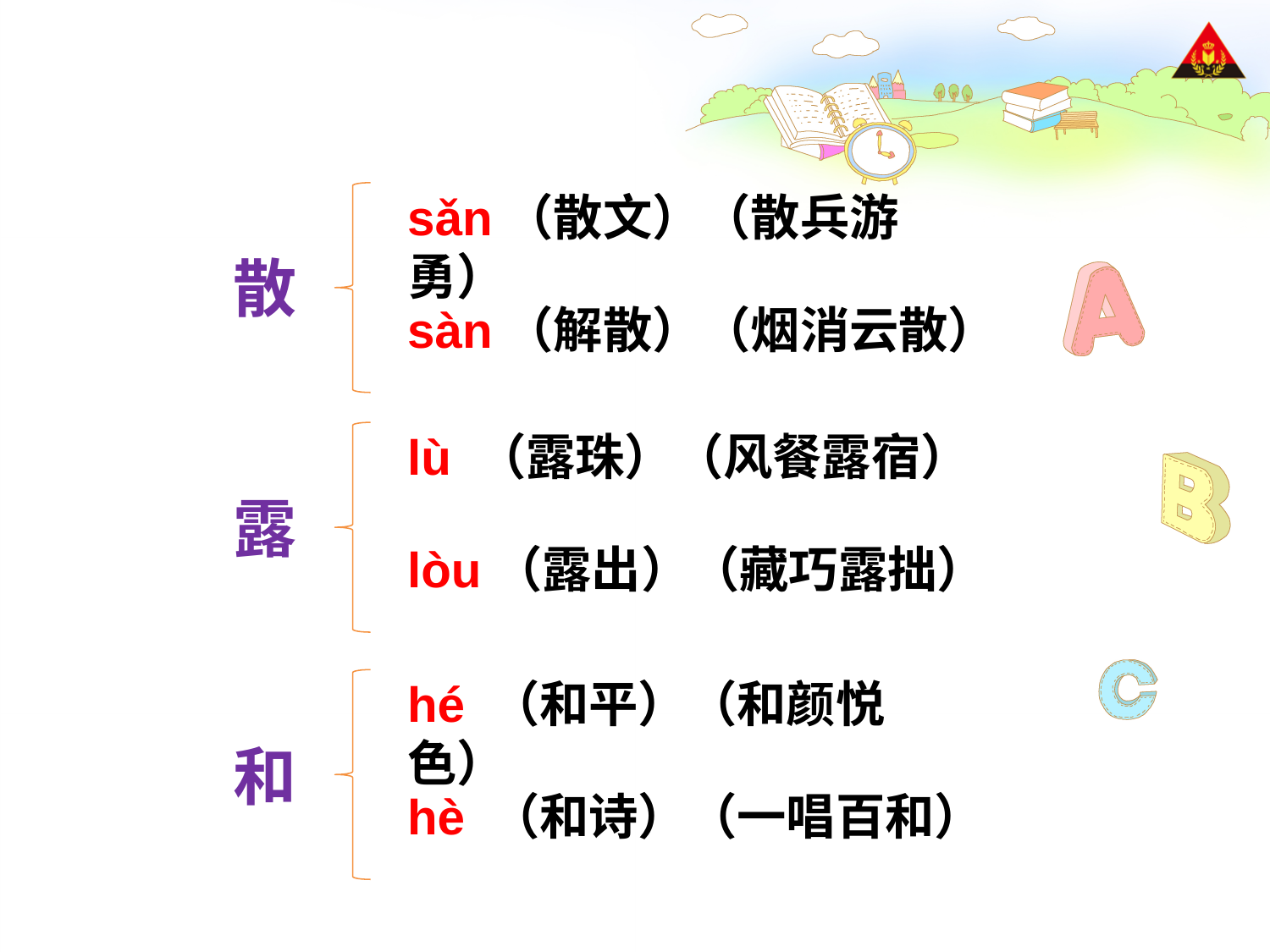

sǎn（散文）（散兵游勇）

散
sàn（解散）（烟消云散）
lù （露珠）（风餐露宿）

露
lòu（露出）（藏巧露拙）
hé （和平）（和颜悦色）

和
hè （和诗）（一唱百和）